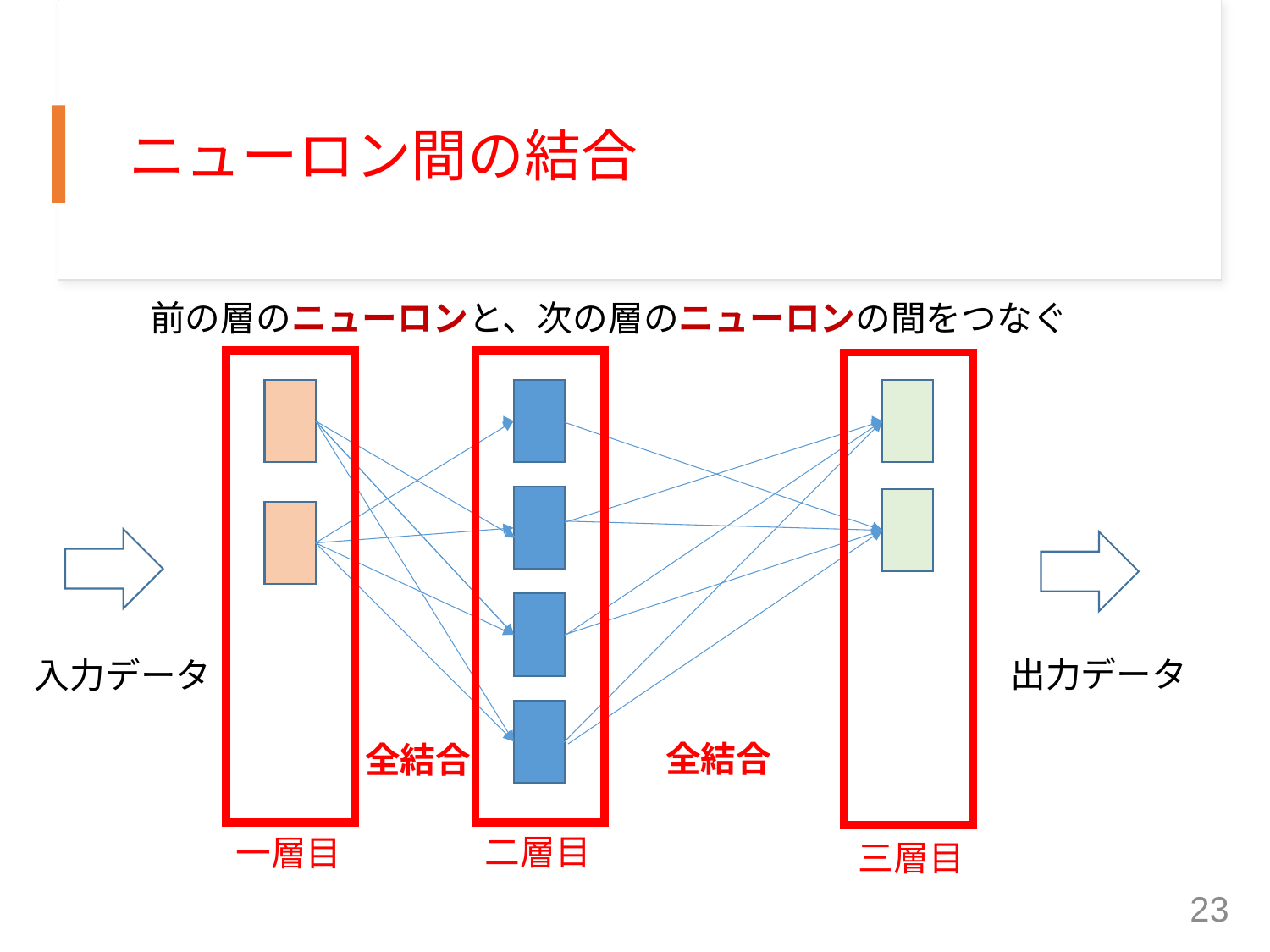

# ニューロン間の結合

前の層のニューロンと、次の層のニューロンの間をつなぐ

出力データ
入力データ

全結合
全結合
二層目
一層目
三層目
23